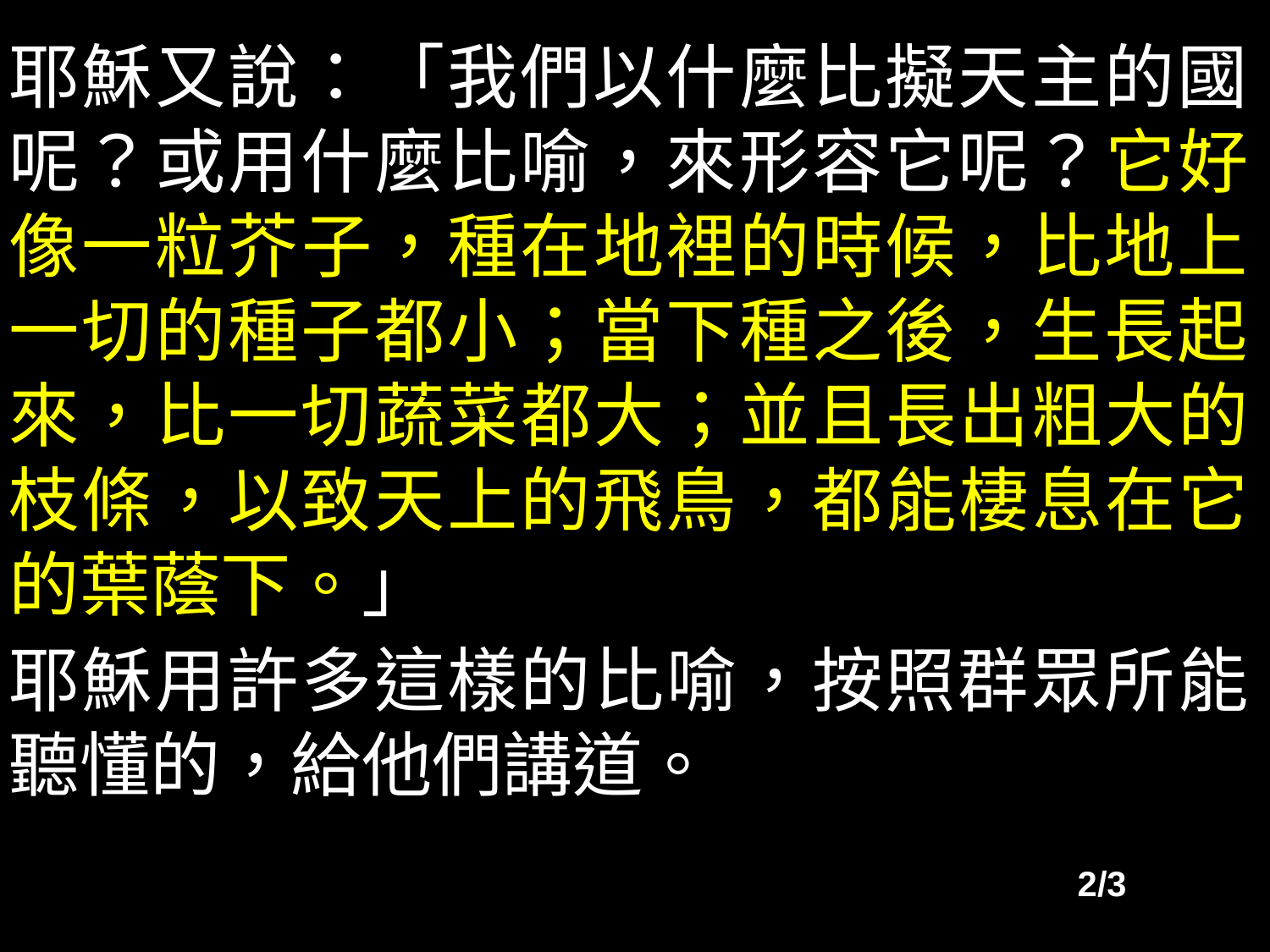

耶穌又說：「我們以什麼比擬天主的國呢？或用什麼比喻，來形容它呢？它好像一粒芥子，種在地裡的時候，比地上一切的種子都小；當下種之後，生長起來，比一切蔬菜都大；並且長出粗大的枝條，以致天上的飛鳥，都能棲息在它的葉蔭下。」
耶穌用許多這樣的比喻，按照群眾所能聽懂的，給他們講道。
2/3